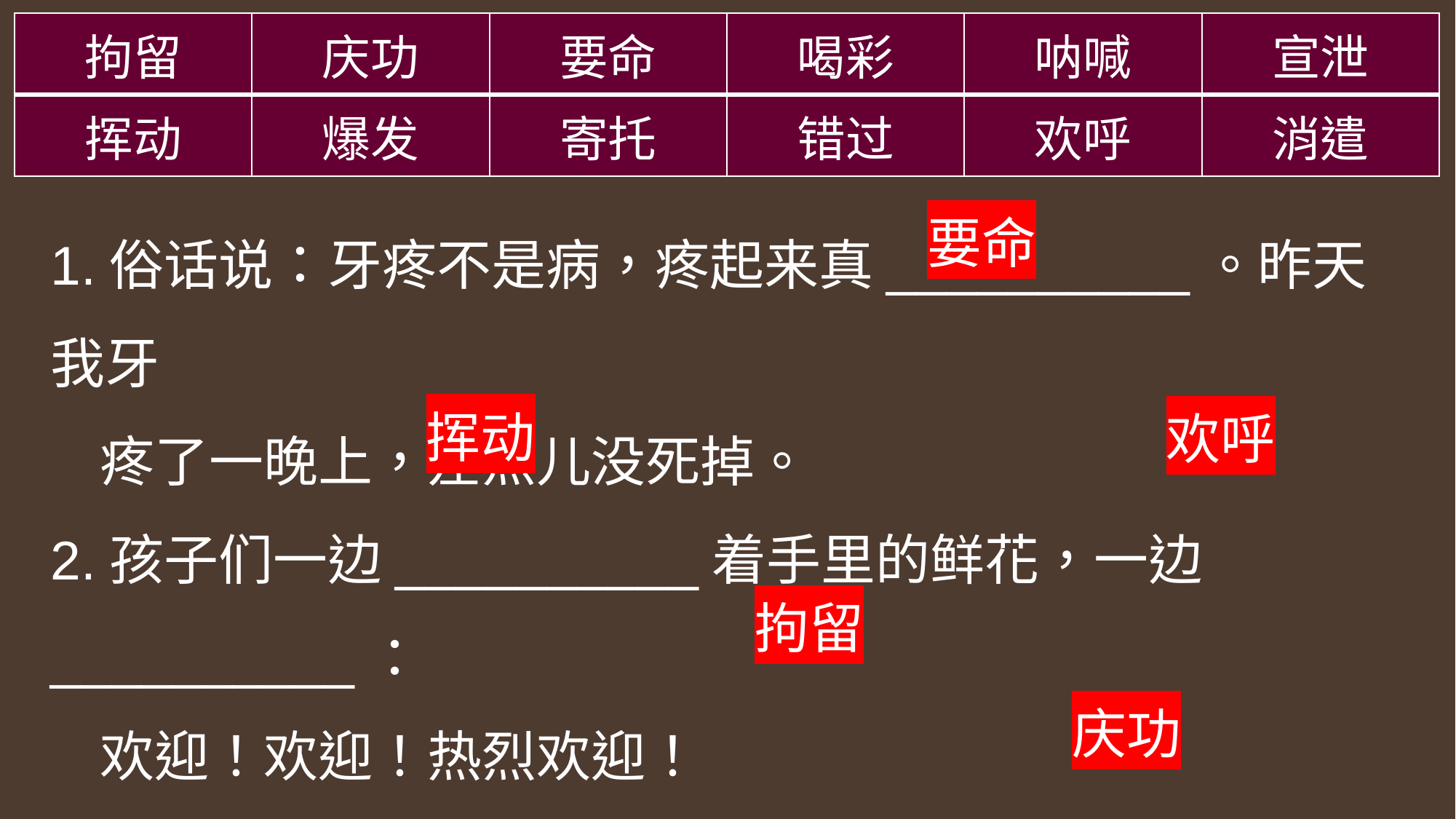

| 拘留 | 庆功 | 要命 | 喝彩 | 呐喊 | 宣泄 |
| --- | --- | --- | --- | --- | --- |
| 挥动 | 爆发 | 寄托 | 错过 | 欢呼 | 消遣 |
1.俗话说：牙疼不是病，疼起来真__________。昨天我牙
   疼了一晚上，差点儿没死掉。
2.孩子们一边__________着手里的鲜花，一边__________：
   欢迎！欢迎！热烈欢迎！
3.他的儿子因偷东西被警方__________了 。
4.等你成功归来的时候，我们为你开一个__________晚会
要命
挥动
欢呼
拘留
庆功